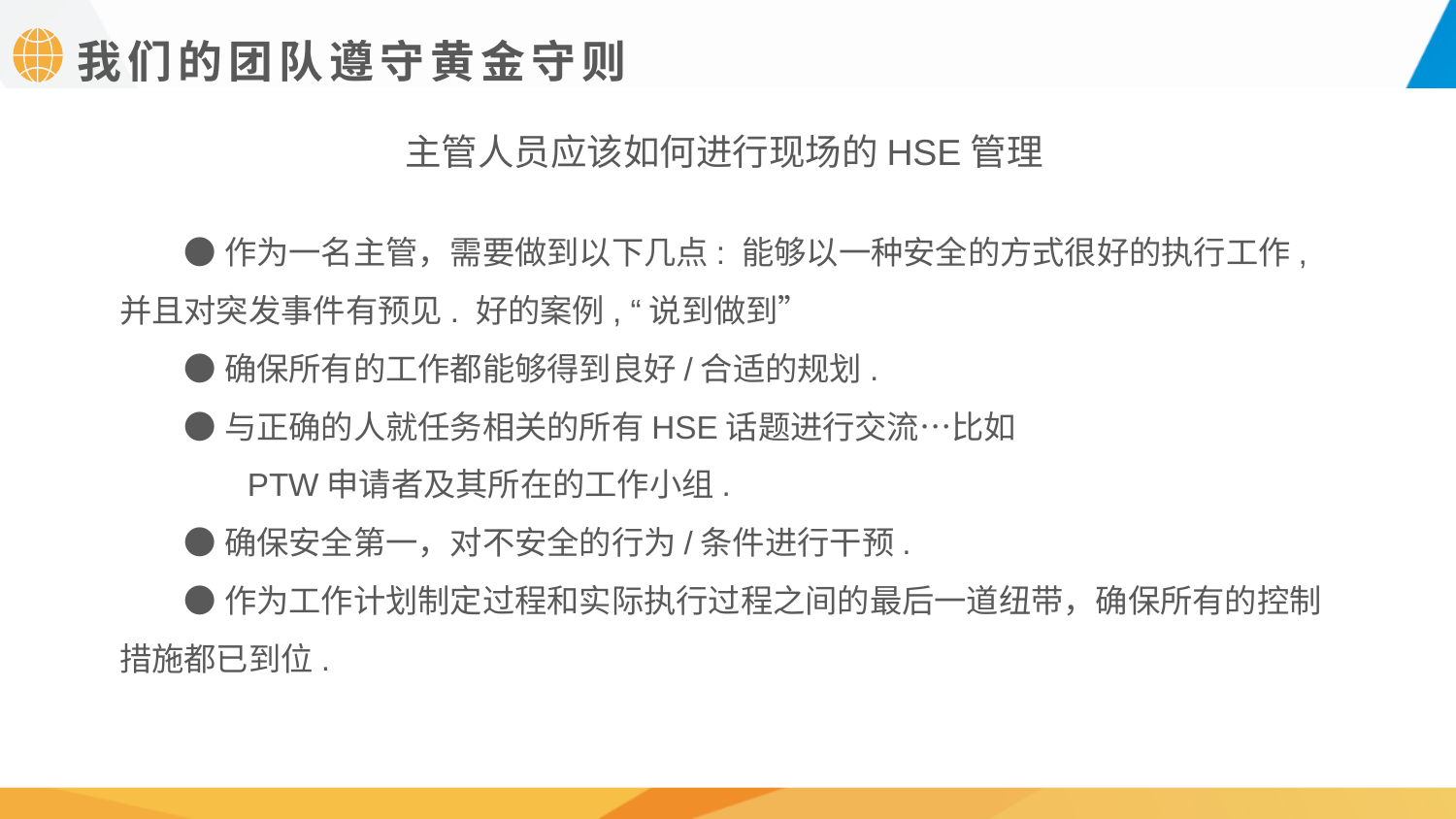

我们的团队遵守黄金守则

主管人员应该如何进行现场的HSE管理
●作为一名主管，需要做到以下几点: 能够以一种安全的方式很好的执行工作, 并且对突发事件有预见. 好的案例, “说到做到”
●确保所有的工作都能够得到良好/合适的规划.
●与正确的人就任务相关的所有HSE话题进行交流…比如
       PTW申请者及其所在的工作小组.
●确保安全第一，对不安全的行为/条件进行干预.
●作为工作计划制定过程和实际执行过程之间的最后一道纽带，确保所有的控制措施都已到位.